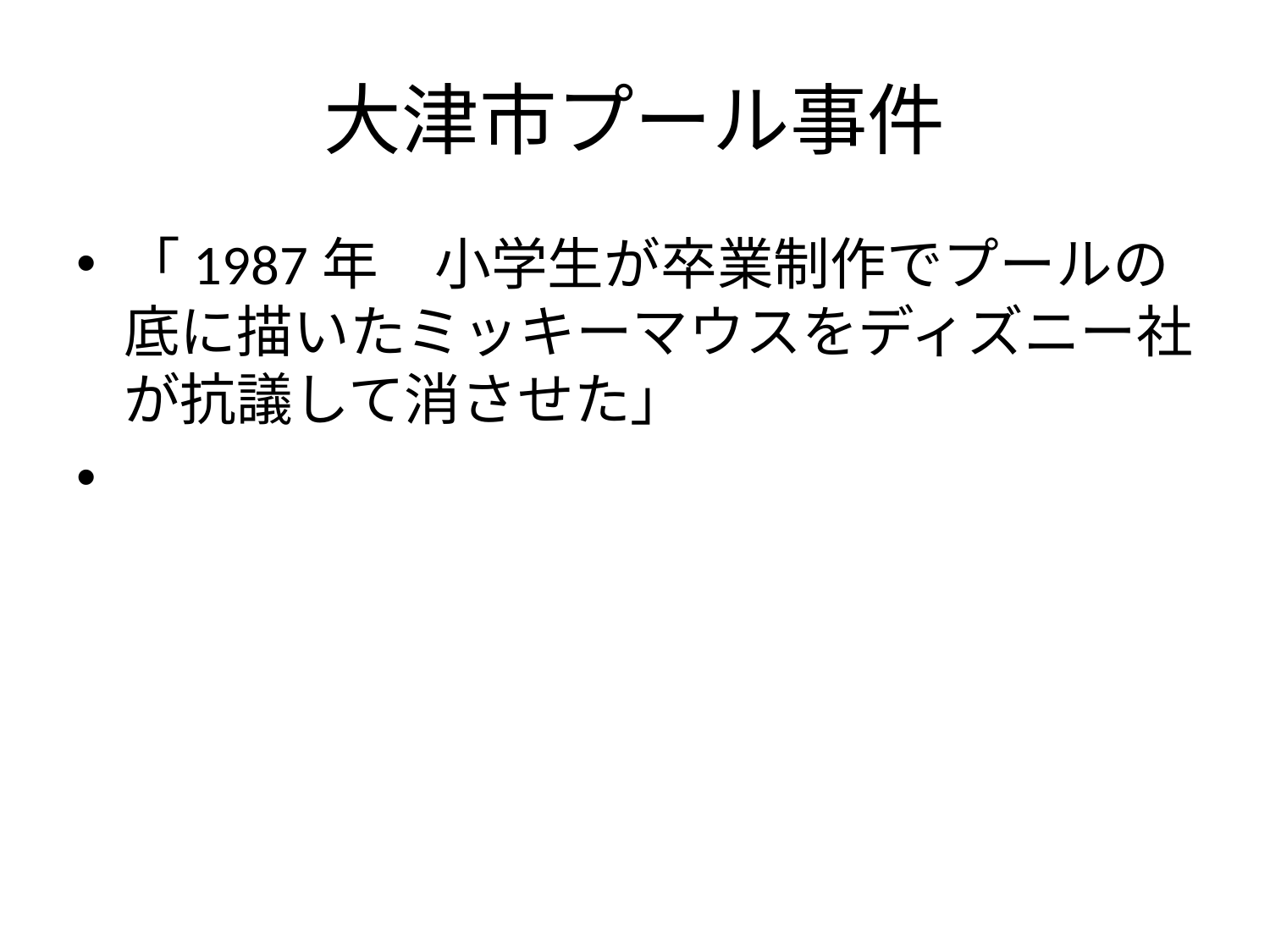

# 大津市プール事件
「1987年　小学生が卒業制作でプールの底に描いたミッキーマウスをディズニー社が抗議して消させた」